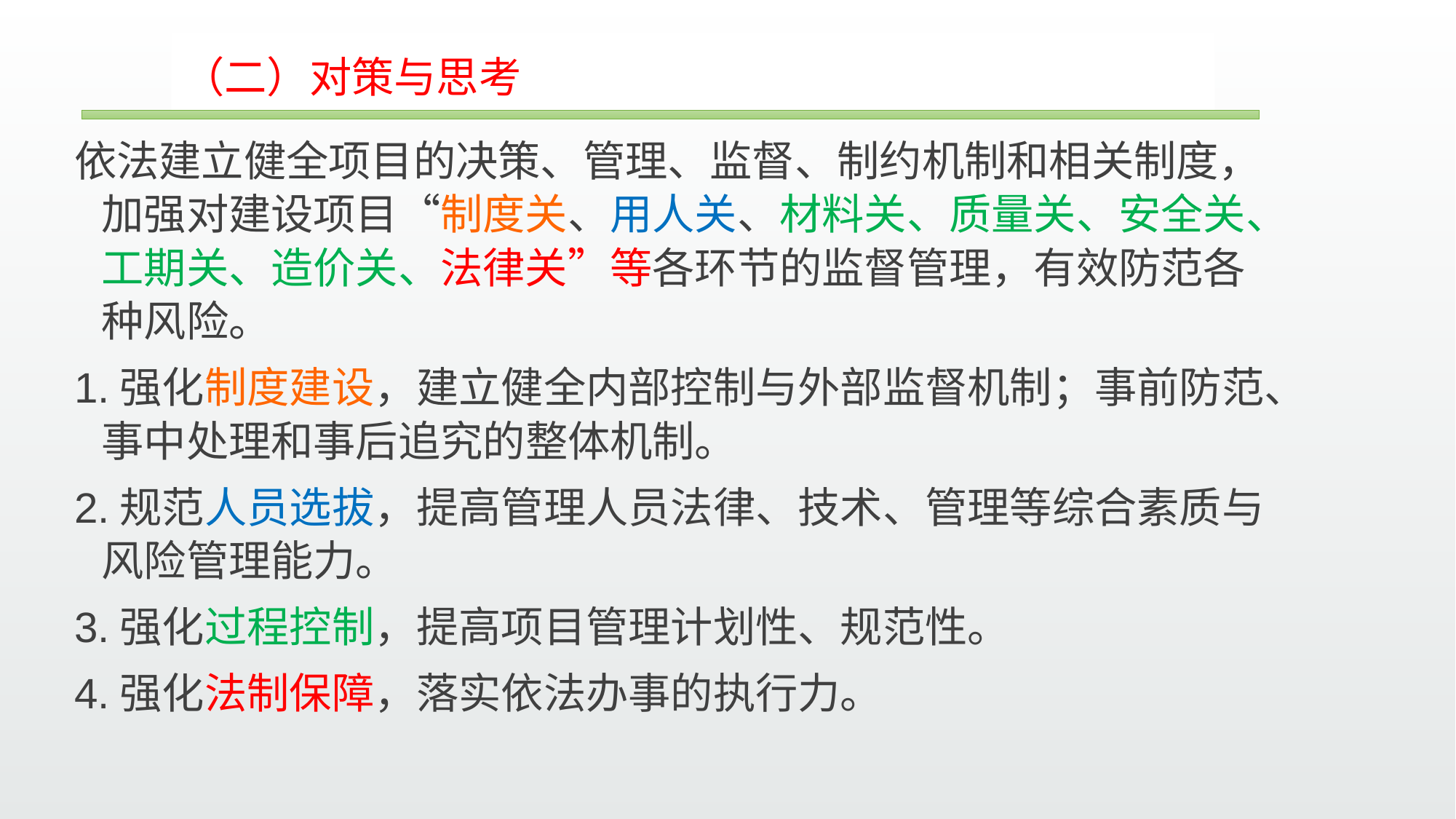

（二）对策与思考

依法建立健全项目的决策、管理、监督、制约机制和相关制度，加强对建设项目“制度关、用人关、材料关、质量关、安全关、工期关、造价关、法律关”等各环节的监督管理，有效防范各种风险。
1.强化制度建设，建立健全内部控制与外部监督机制；事前防范、事中处理和事后追究的整体机制。
2.规范人员选拔，提高管理人员法律、技术、管理等综合素质与风险管理能力。
3.强化过程控制，提高项目管理计划性、规范性。
4.强化法制保障，落实依法办事的执行力。